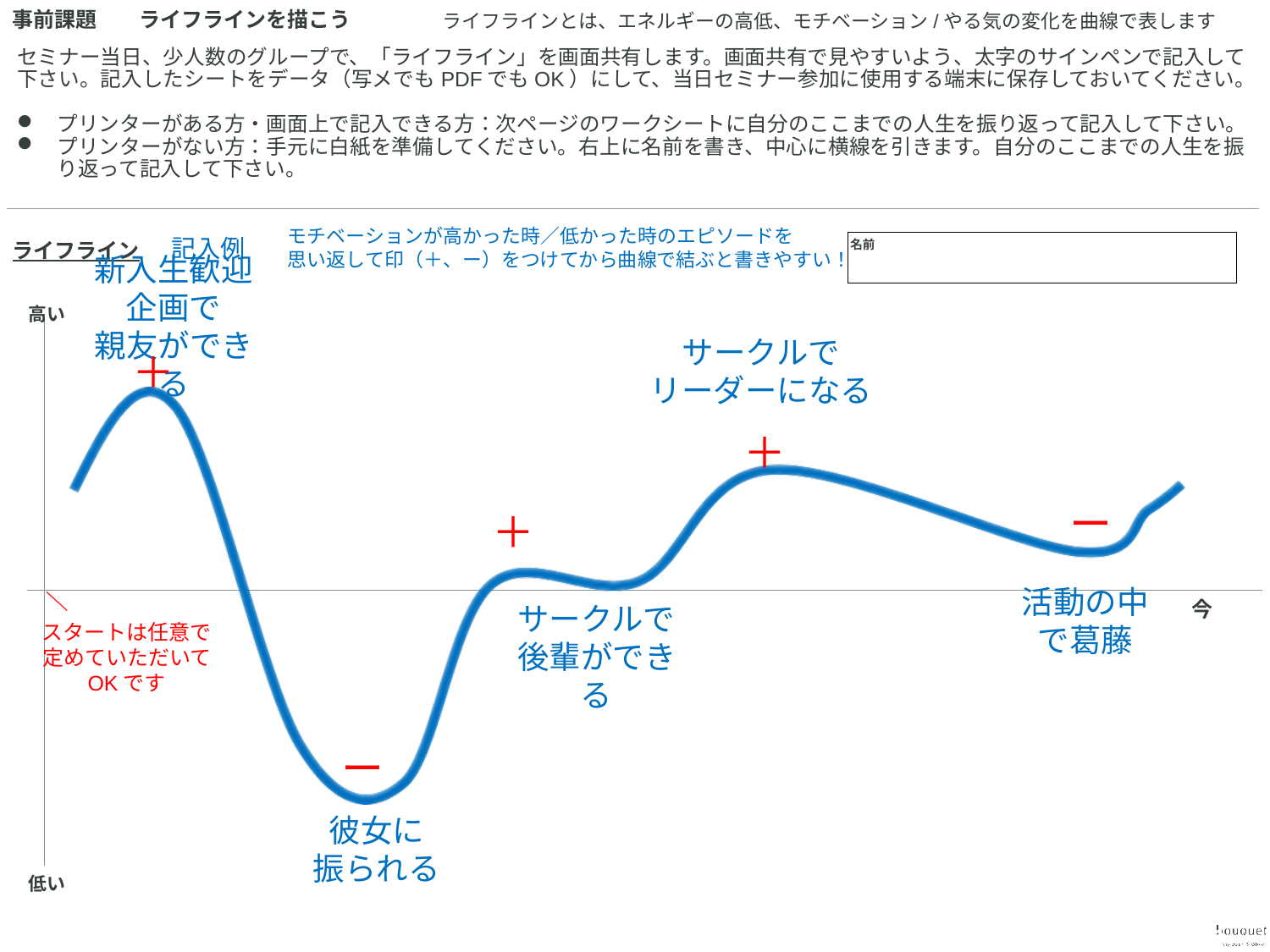

事前課題	ライフラインを描こう
ライフラインとは、エネルギーの高低、モチベーション/やる気の変化を曲線で表します
セミナー当日、少人数のグループで、「ライフライン」を画面共有します。画面共有で見やすいよう、太字のサインペンで記入して下さい。記入したシートをデータ（写メでもPDFでもOK）にして、当日セミナー参加に使用する端末に保存しておいてください。

プリンターがある方・画面上で記入できる方：次ページのワークシートに自分のここまでの人生を振り返って記入して下さい。
プリンターがない方：手元に白紙を準備してください。右上に名前を書き、中心に横線を引きます。自分のここまでの人生を振り返って記入して下さい。

モチベーションが高かった時／低かった時のエピソードを
思い返して印（＋、ー）をつけてから曲線で結ぶと書きやすい！
記入例
ライフライン
名前

新入生歓迎企画で
親友ができる
高い
サークルで
リーダーになる
＋

＋
ー
＋
活動の中で葛藤
今
サークルで
後輩ができる
スタートは任意で定めていただいて
OKです
ー
彼女に
振られる
低い
1